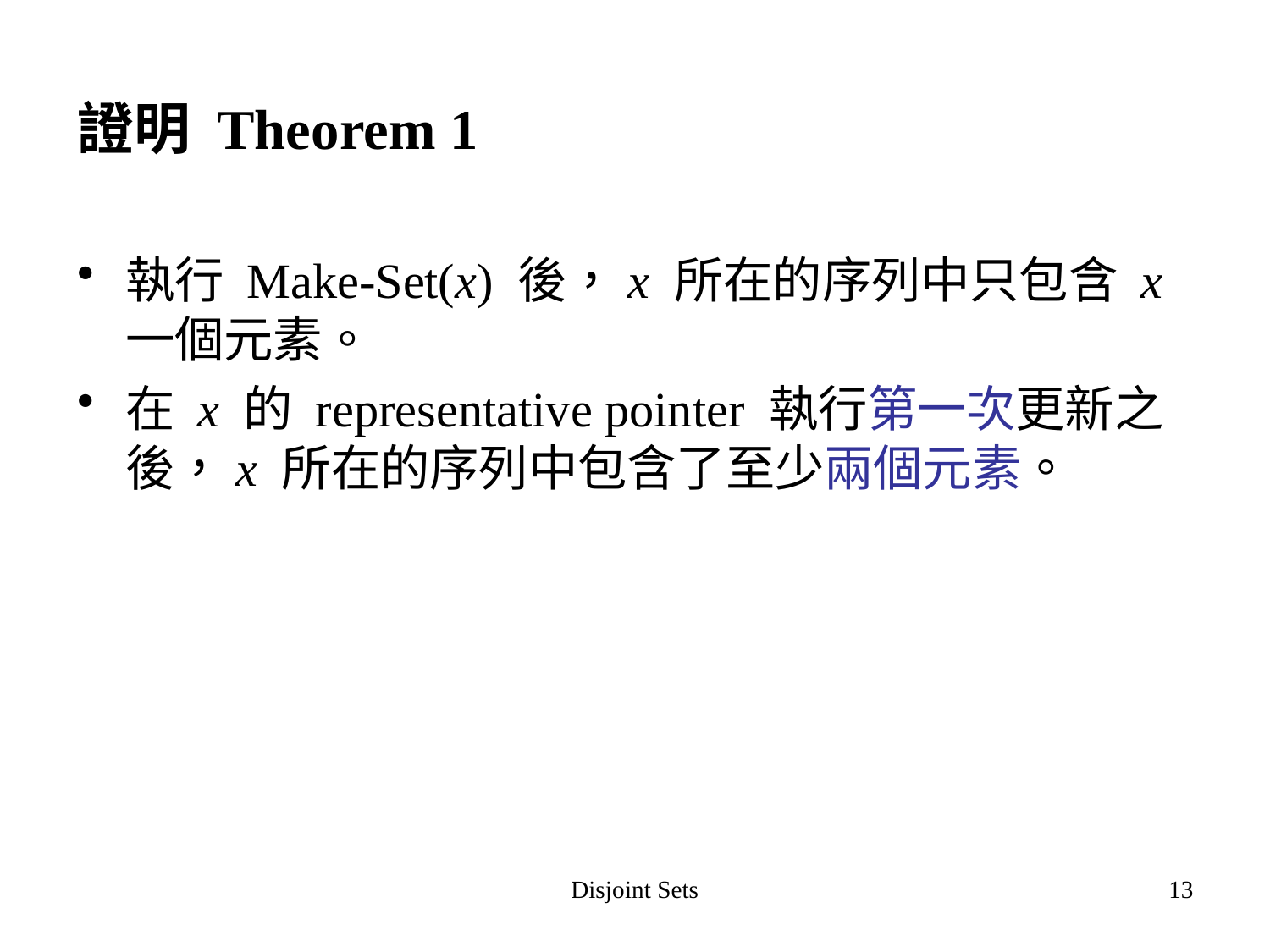

證明 Theorem 1

執行 Make-Set(x) 後，x 所在的序列中只包含 x 一個元素。
在 x 的 representative pointer 執行第一次更新之後，x 所在的序列中包含了至少兩個元素。

Disjoint Sets
13